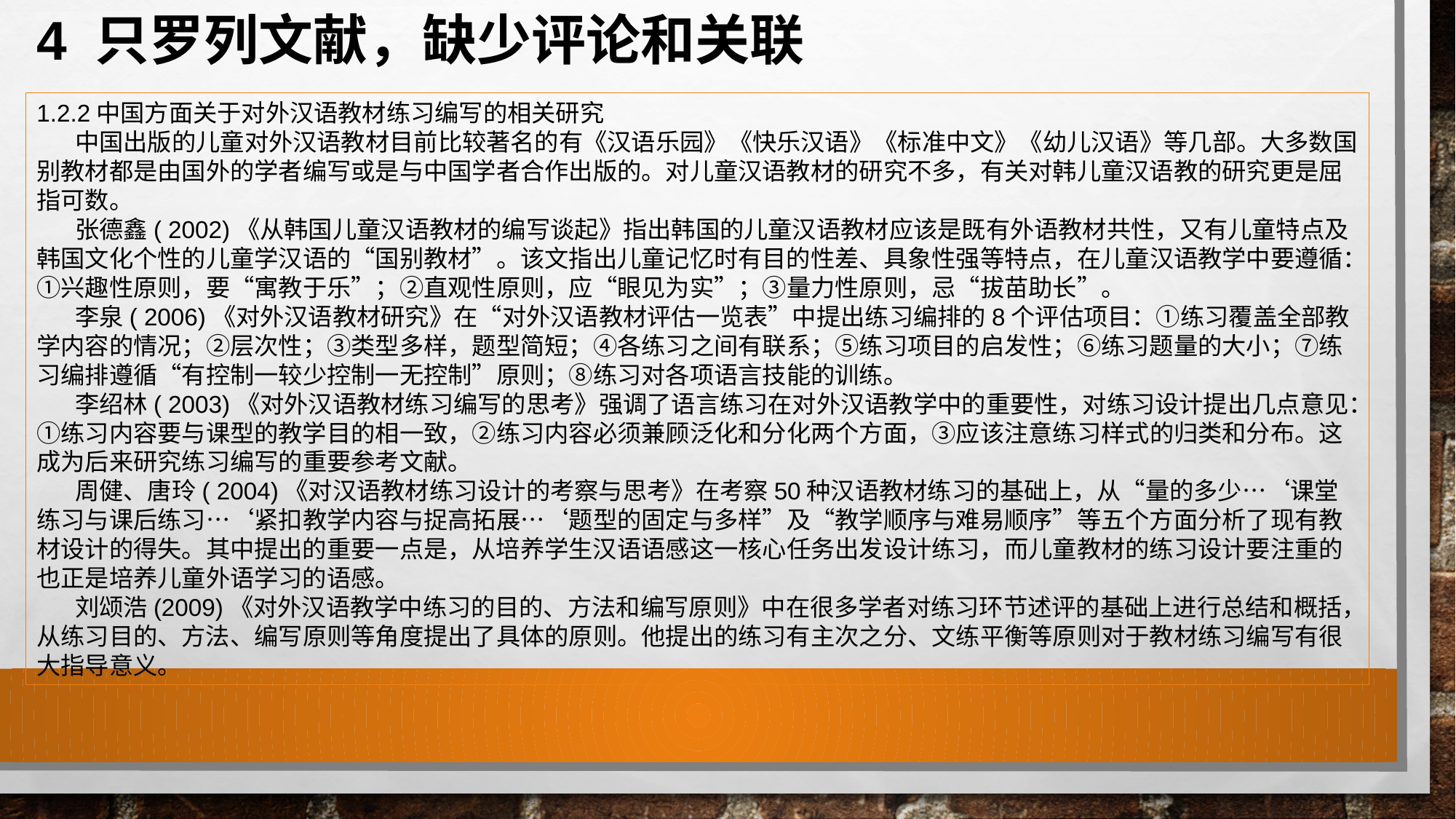

4 只罗列文献，缺少评论和关联
1.2.2中国方面关于对外汉语教材练习编写的相关研究
      中国出版的儿童对外汉语教材目前比较著名的有《汉语乐园》《快乐汉语》《标准中文》《幼儿汉语》等几部。大多数国别教材都是由国外的学者编写或是与中国学者合作出版的。对儿童汉语教材的研究不多，有关对韩儿童汉语教的研究更是屈指可数。
      张德鑫( 2002)《从韩国儿童汉语教材的编写谈起》指出韩国的儿童汉语教材应该是既有外语教材共性，又有儿童特点及韩国文化个性的儿童学汉语的“国别教材”。该文指出儿童记忆时有目的性差、具象性强等特点，在儿童汉语教学中要遵循：①兴趣性原则，要“寓教于乐”；②直观性原则，应“眼见为实”；③量力性原则，忌“拔苗助长”。
      李泉( 2006)《对外汉语教材研究》在“对外汉语教材评估一览表”中提出练习编排的8个评估项目：①练习覆盖全部教学内容的情况；②层次性；③类型多样，题型简短；④各练习之间有联系；⑤练习项目的启发性；⑥练习题量的大小；⑦练习编排遵循“有控制一较少控制一无控制”原则；⑧练习对各项语言技能的训练。
      李绍林( 2003)《对外汉语教材练习编写的思考》强调了语言练习在对外汉语教学中的重要性，对练习设计提出几点意见：①练习内容要与课型的教学目的相一致，②练习内容必须兼顾泛化和分化两个方面，③应该注意练习样式的归类和分布。这成为后来研究练习编写的重要参考文献。
      周健、唐玲( 2004)《对汉语教材练习设计的考察与思考》在考察50种汉语教材练习的基础上，从“量的多少…‘课堂练习与课后练习…‘紧扣教学内容与捉高拓展…‘题型的固定与多样”及“教学顺序与难易顺序”等五个方面分析了现有教材设计的得失。其中提出的重要一点是，从培养学生汉语语感这一核心任务出发设计练习，而儿童教材的练习设计要注重的也正是培养儿童外语学习的语感。
      刘颂浩(2009)《对外汉语教学中练习的目的、方法和编写原则》中在很多学者对练习环节述评的基础上进行总结和概括，从练习目的、方法、编写原则等角度提出了具体的原则。他提出的练习有主次之分、文练平衡等原则对于教材练习编写有很大指导意义。